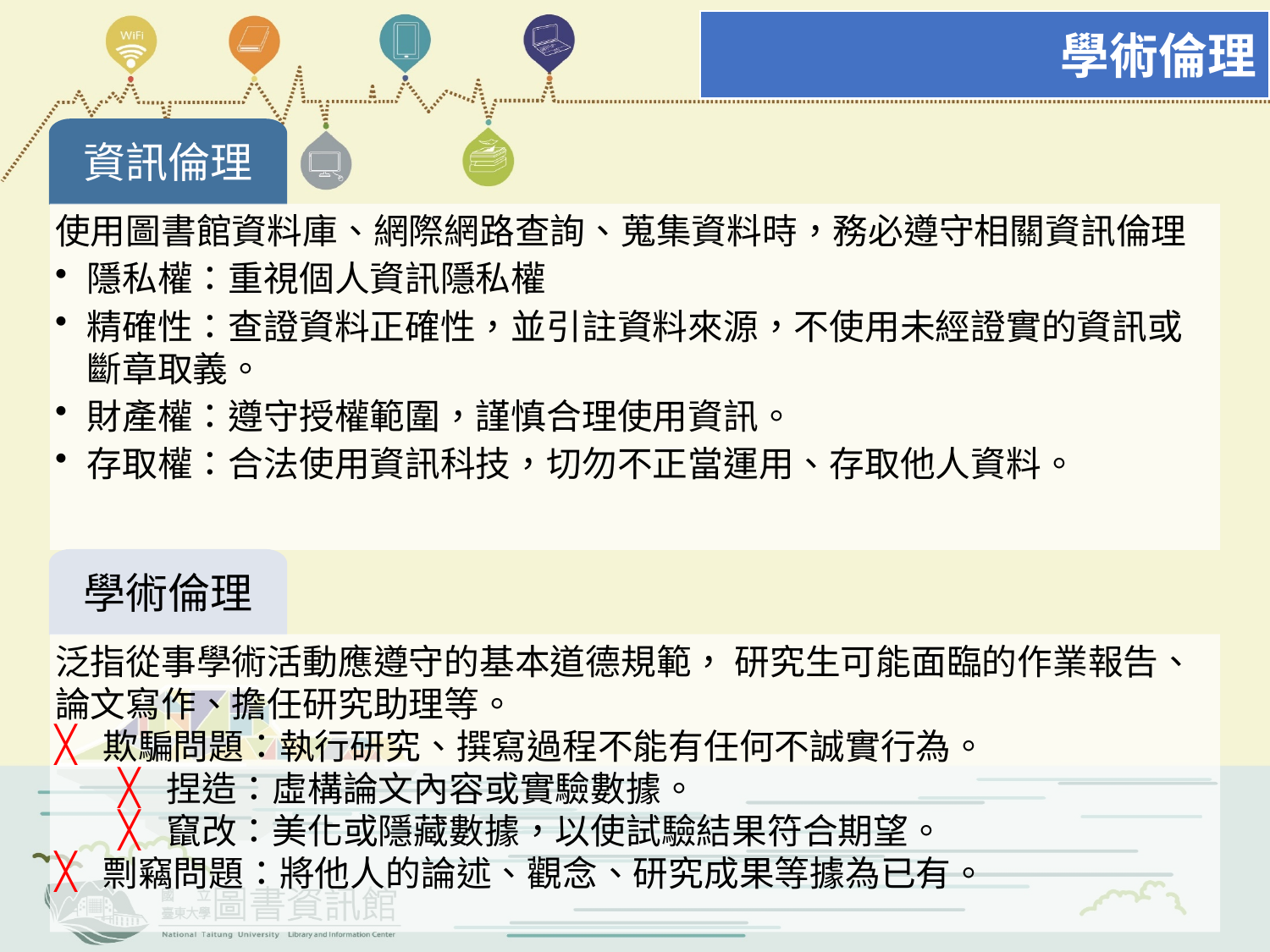

學術倫理
資訊倫理
使用圖書館資料庫、網際網路查詢、蒐集資料時，務必遵守相關資訊倫理
隱私權：重視個人資訊隱私權
精確性：查證資料正確性，並引註資料來源，不使用未經證實的資訊或斷章取義。
財產權：遵守授權範圍，謹慎合理使用資訊。
存取權：合法使用資訊科技，切勿不正當運用、存取他人資料。
學術倫理
泛指從事學術活動應遵守的基本道德規範， 研究生可能面臨的作業報告、論文寫作、擔任研究助理等。
欺騙問題：執行研究、撰寫過程不能有任何不誠實行為。
捏造：虛構論文內容或實驗數據。
竄改：美化或隱藏數據，以使試驗結果符合期望。
剽竊問題：將他人的論述、觀念、研究成果等據為已有。